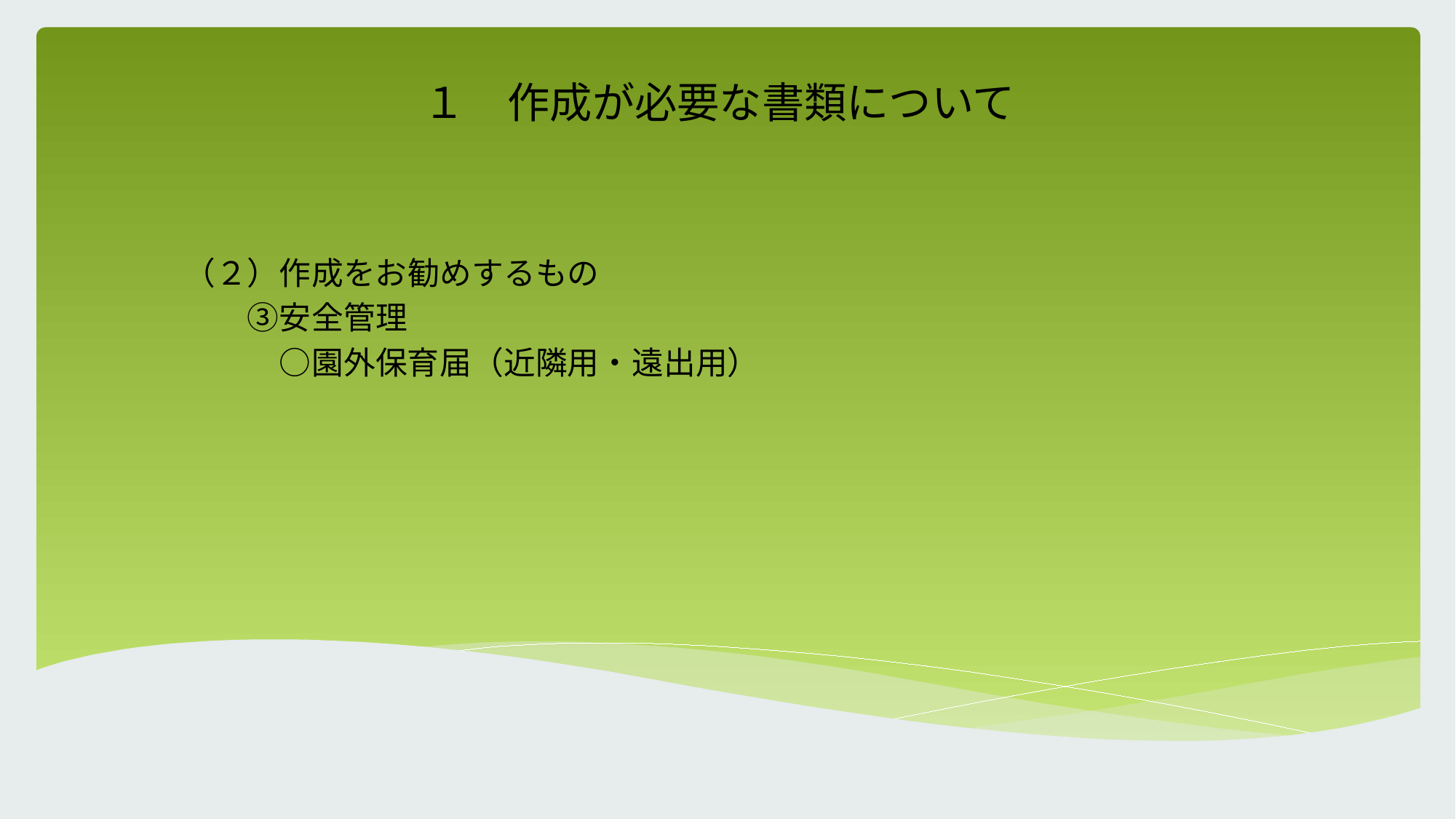

# １　作成が必要な書類について
（２）作成をお勧めするもの
　　➂安全管理
　　　○園外保育届（近隣用・遠出用）